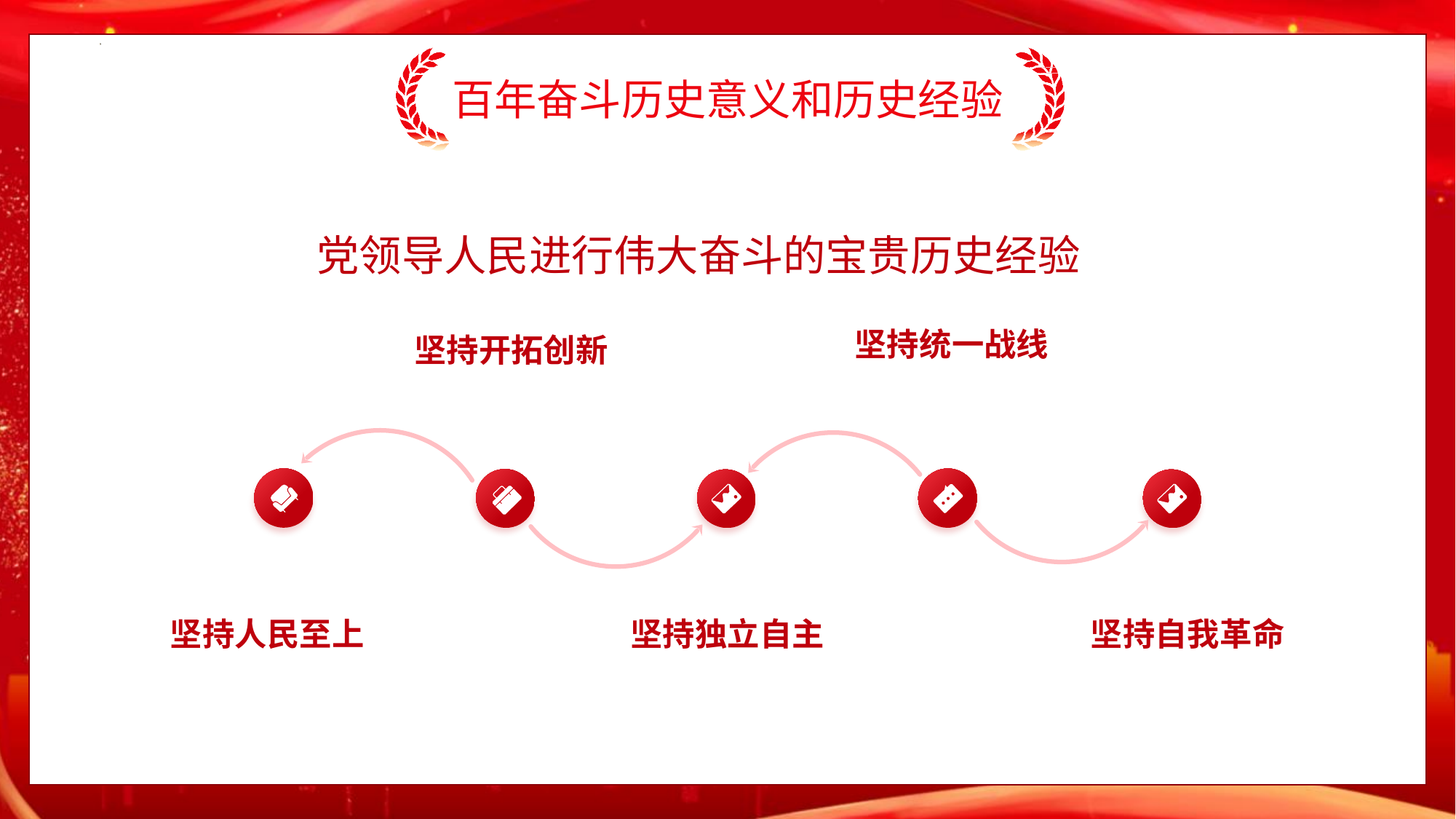

百年奋斗历史意义和历史经验

党领导人民进行伟大奋斗的宝贵历史经验
坚持开拓创新
坚持统一战线

坚持人民至上
坚持独立自主
坚持自我革命